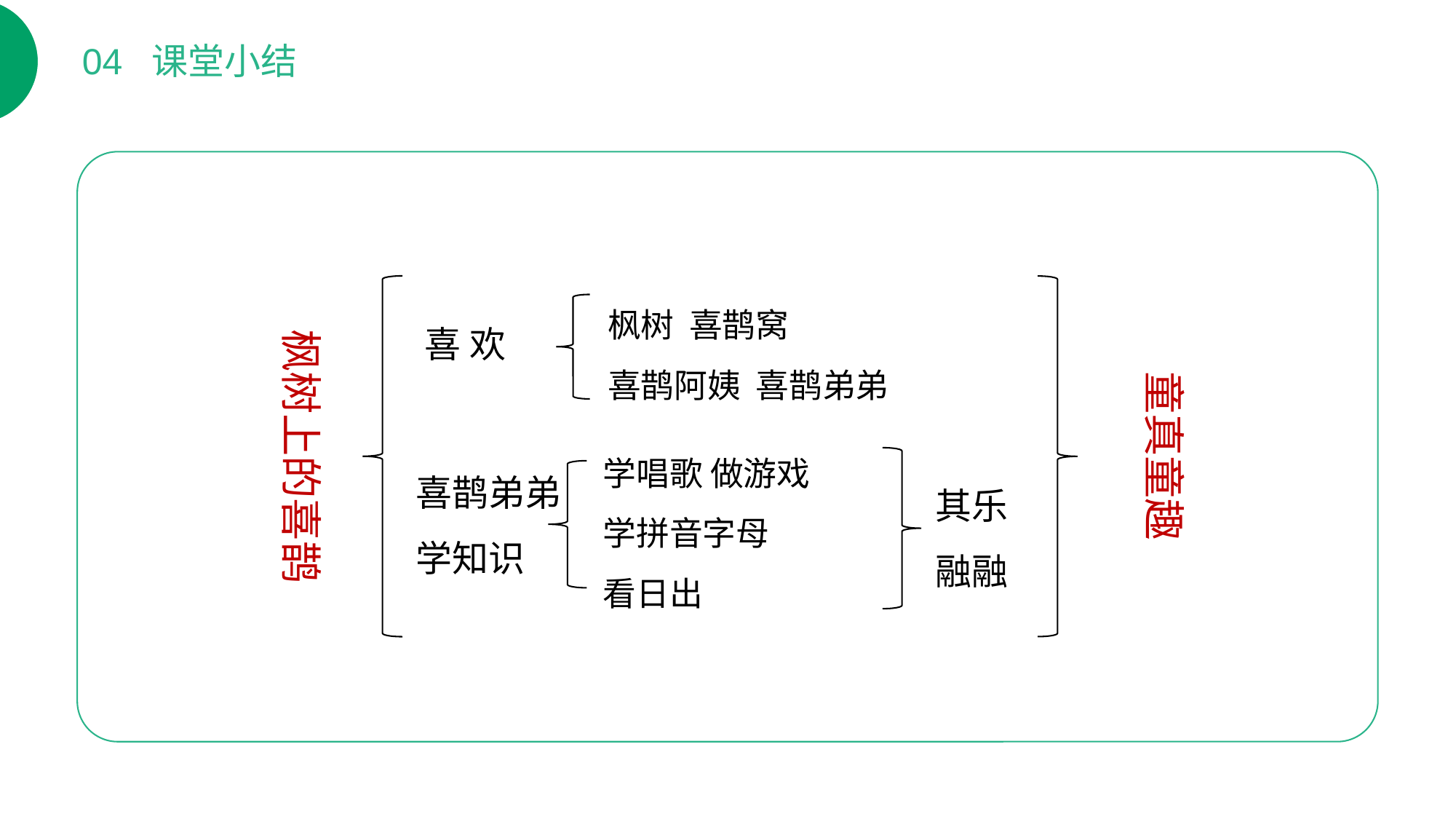

04  课堂小结

枫树  喜鹊窝
喜鹊阿姨  喜鹊弟弟
枫树上的喜鹊
喜 欢

童真童趣
学唱歌 做游戏
学拼音字母
看日出
喜鹊弟弟
学知识

其乐融融